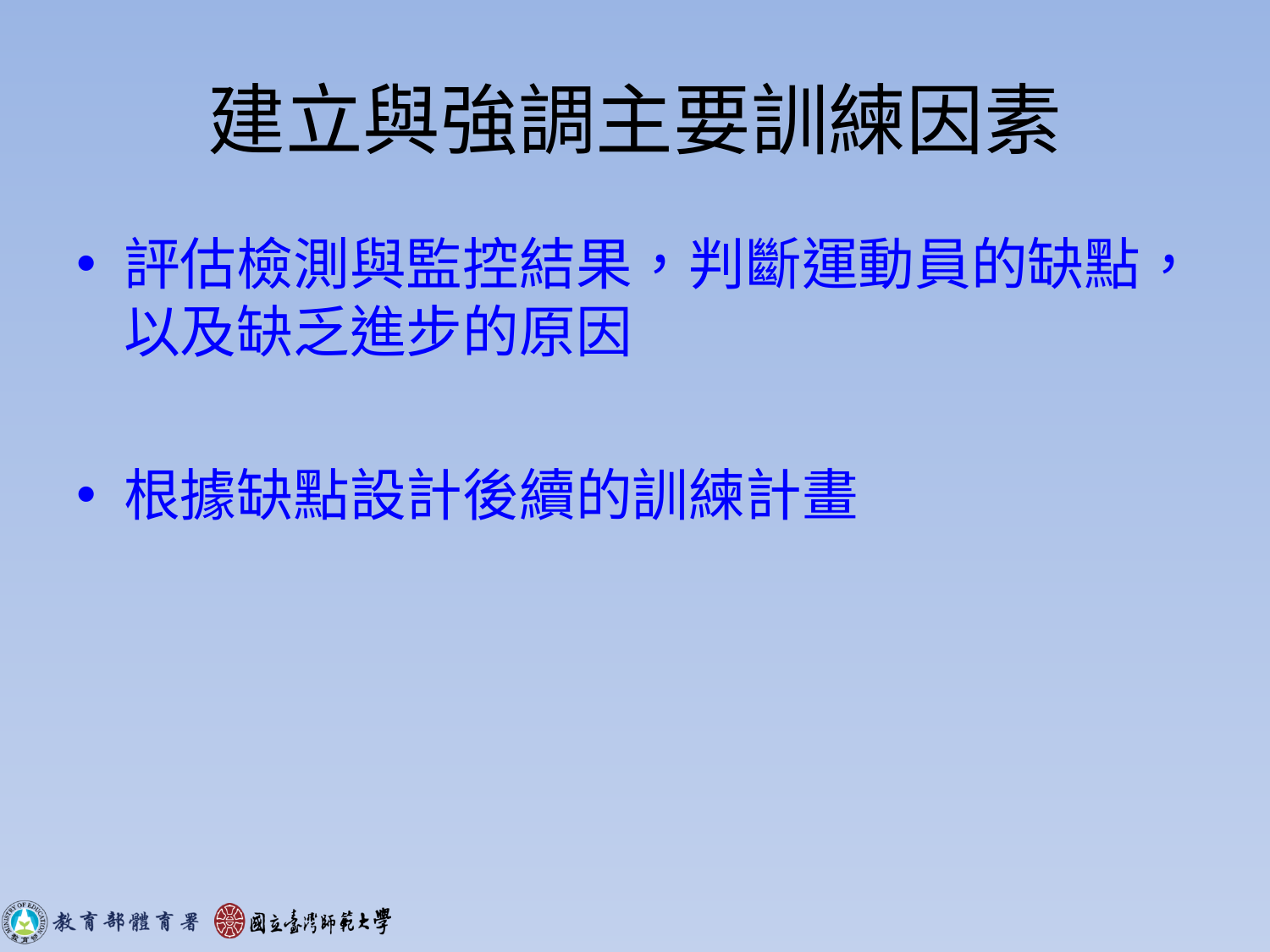

# 建立與強調主要訓練因素
評估檢測與監控結果，判斷運動員的缺點，以及缺乏進步的原因

根據缺點設計後續的訓練計畫